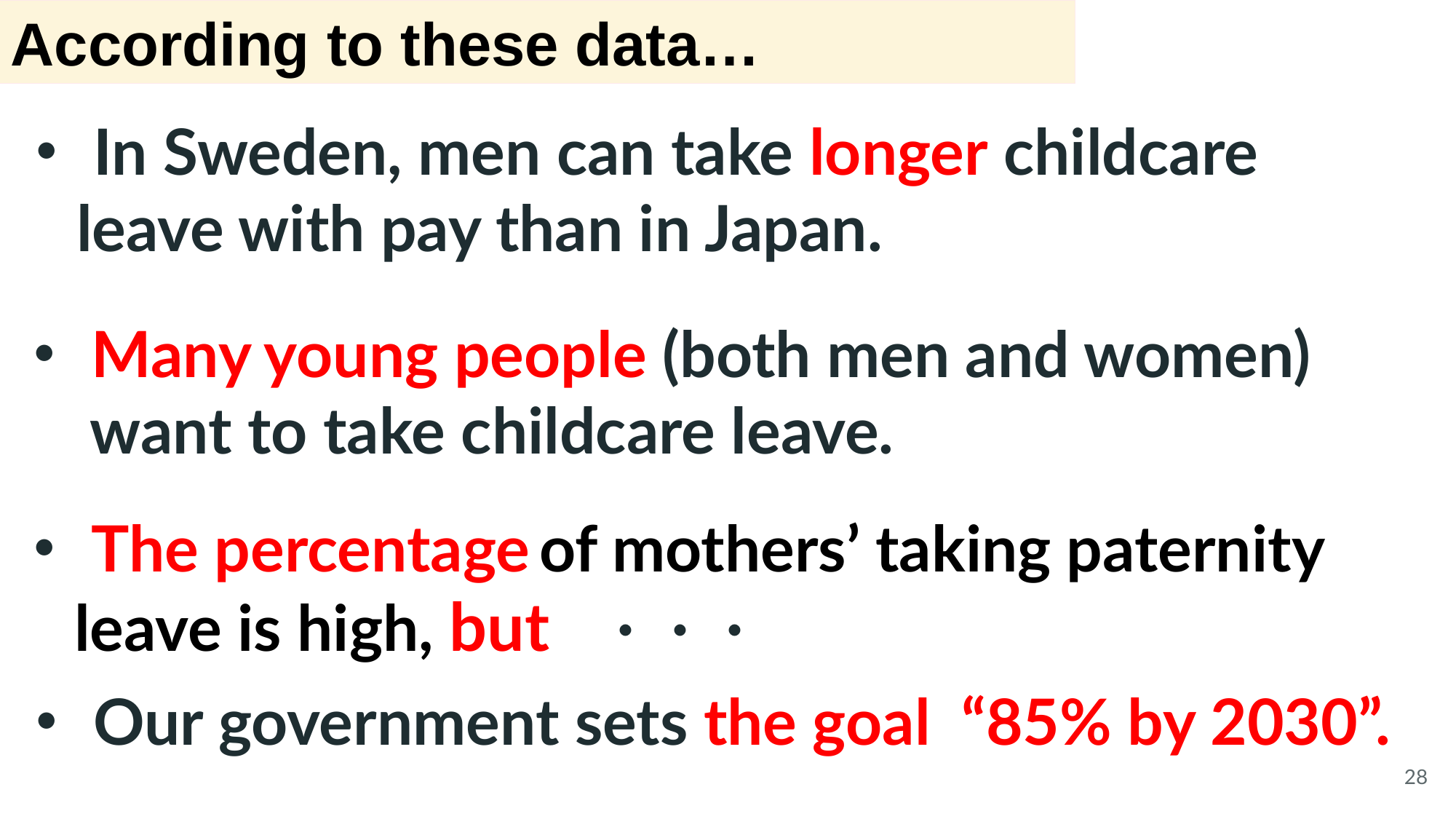

According to these data…
・In Sweden, men can take longer childcare
    leave with pay than in Japan.
・Many young people (both men and women)
     want to take childcare leave.
・The percentage of mothers’ taking paternity
    leave is high, but  ・・・
・Our government sets the goal  “85% by 2030”.
28